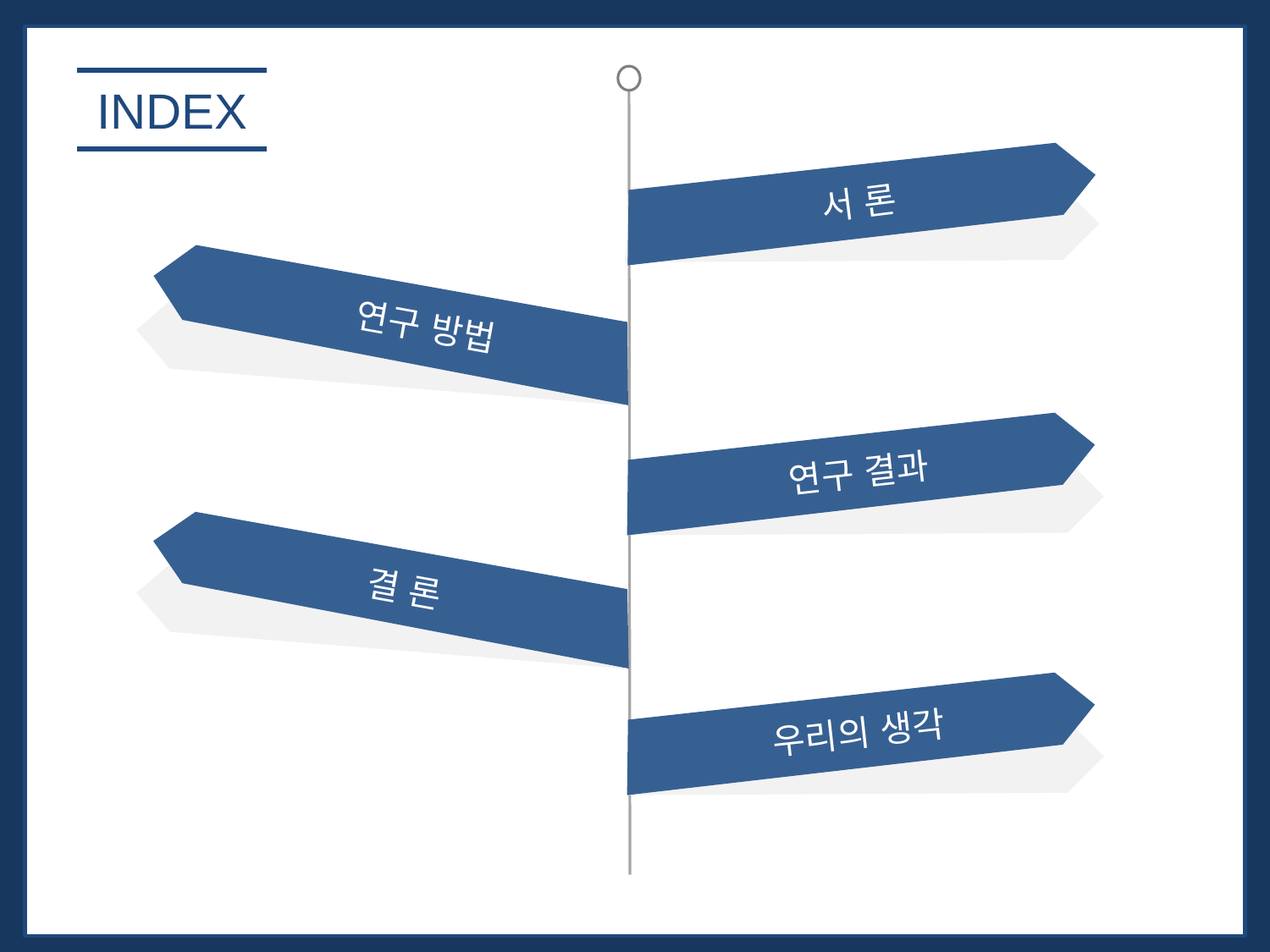

INDEX

서 론

연구 방법

연구 결과

결 론

우리의 생각